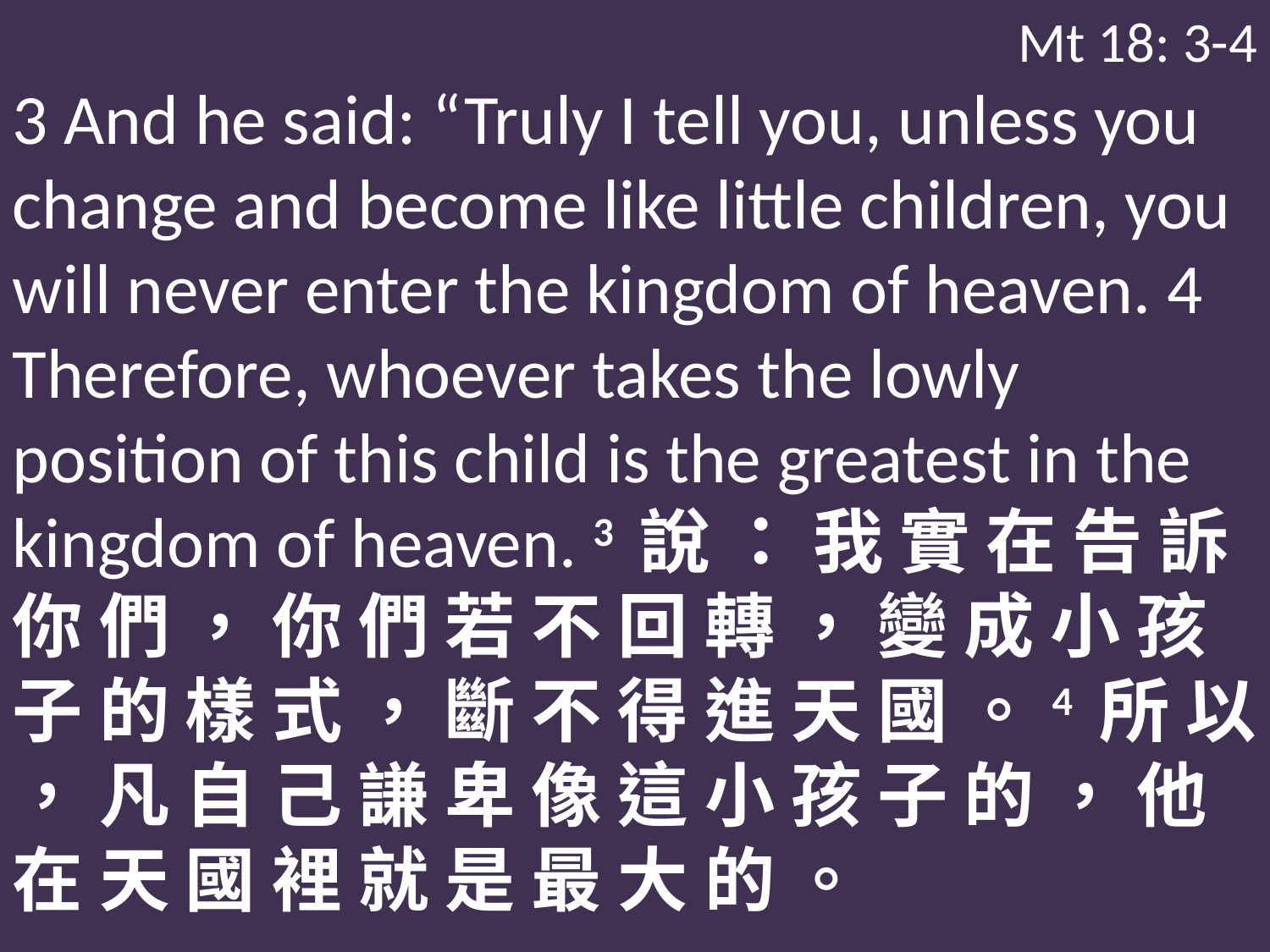

Mt 18: 3-4
3 And he said: “Truly I tell you, unless you change and become like little children, you will never enter the kingdom of heaven. 4 Therefore, whoever takes the lowly position of this child is the greatest in the kingdom of heaven. 3 說 ： 我 實 在 告 訴 你 們 ， 你 們 若 不 回 轉 ， 變 成 小 孩 子 的 樣 式 ， 斷 不 得 進 天 國 。4 所 以 ， 凡 自 己 謙 卑 像 這 小 孩 子 的 ， 他 在 天 國 裡 就 是 最 大 的 。